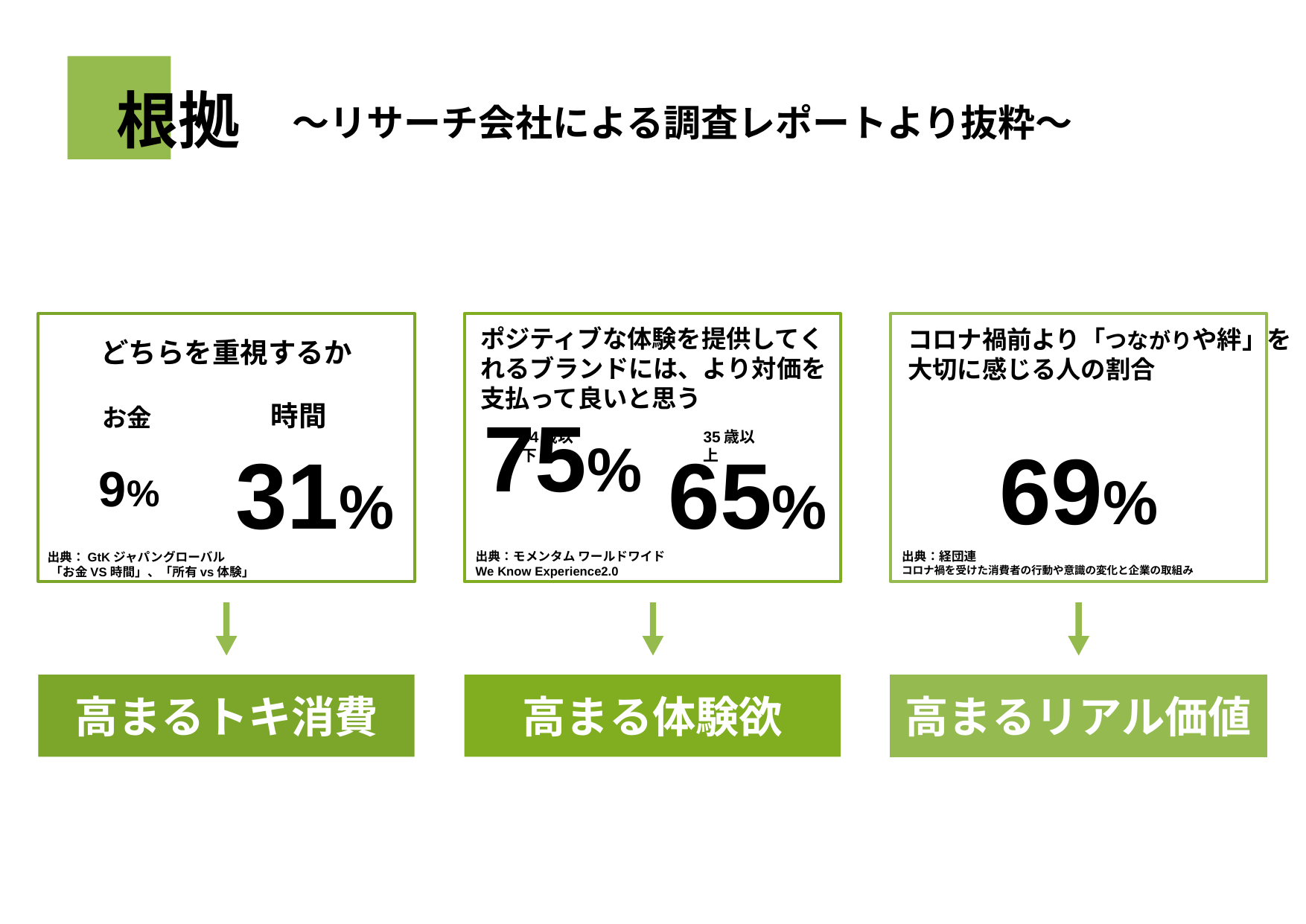

根拠
～リサーチ会社による調査レポートより抜粋～
ポジティブな体験を提供してくれるブランドには、より対価を支払って良いと思う
コロナ禍前より「つながりや絆」を大切に感じる人の割合

どちらを重視するか
時間
お金
34歳以下
35歳以上
9%
69%
31%
75%
65%
出典：モメンタム ワールドワイド
We Know Experience2.0
出典：経団連
コロナ禍を受けた消費者の行動や意識の変化と企業の取組み
出典：GtKジャパングローバル
 「お金VS時間」、「所有vs体験」

高まるトキ消費
高まる体験欲
高まるリアル価値